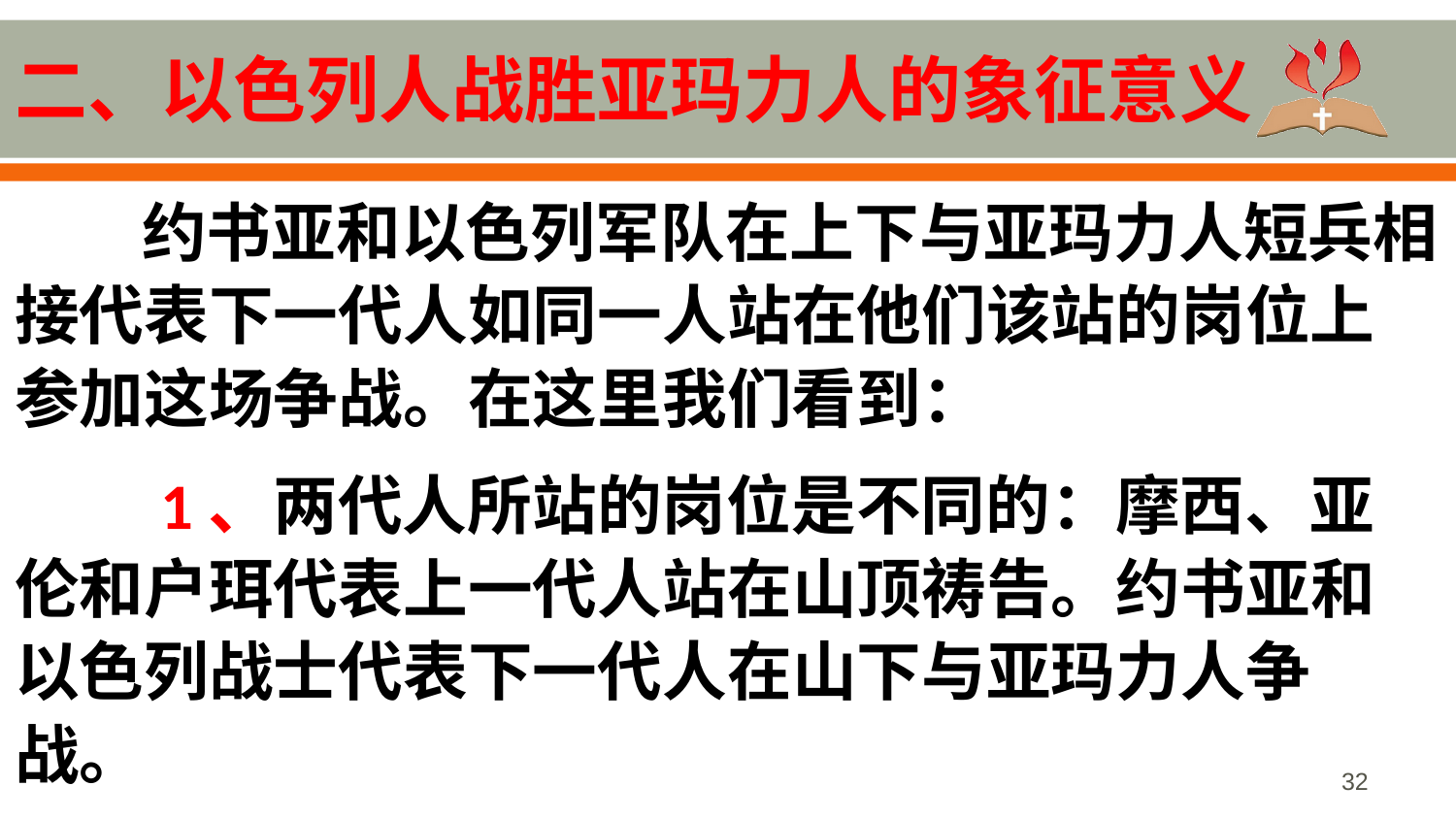

# 二、以色列人战胜亚玛力人的象征意义
约书亚和以色列军队在上下与亚玛力人短兵相接代表下一代人如同一人站在他们该站的岗位上参加这场争战。在这里我们看到：
	1、两代人所站的岗位是不同的：摩西、亚伦和户珥代表上一代人站在山顶祷告。约书亚和以色列战士代表下一代人在山下与亚玛力人争战。
	2、两代人的配合也可谓天衣无缝。

32